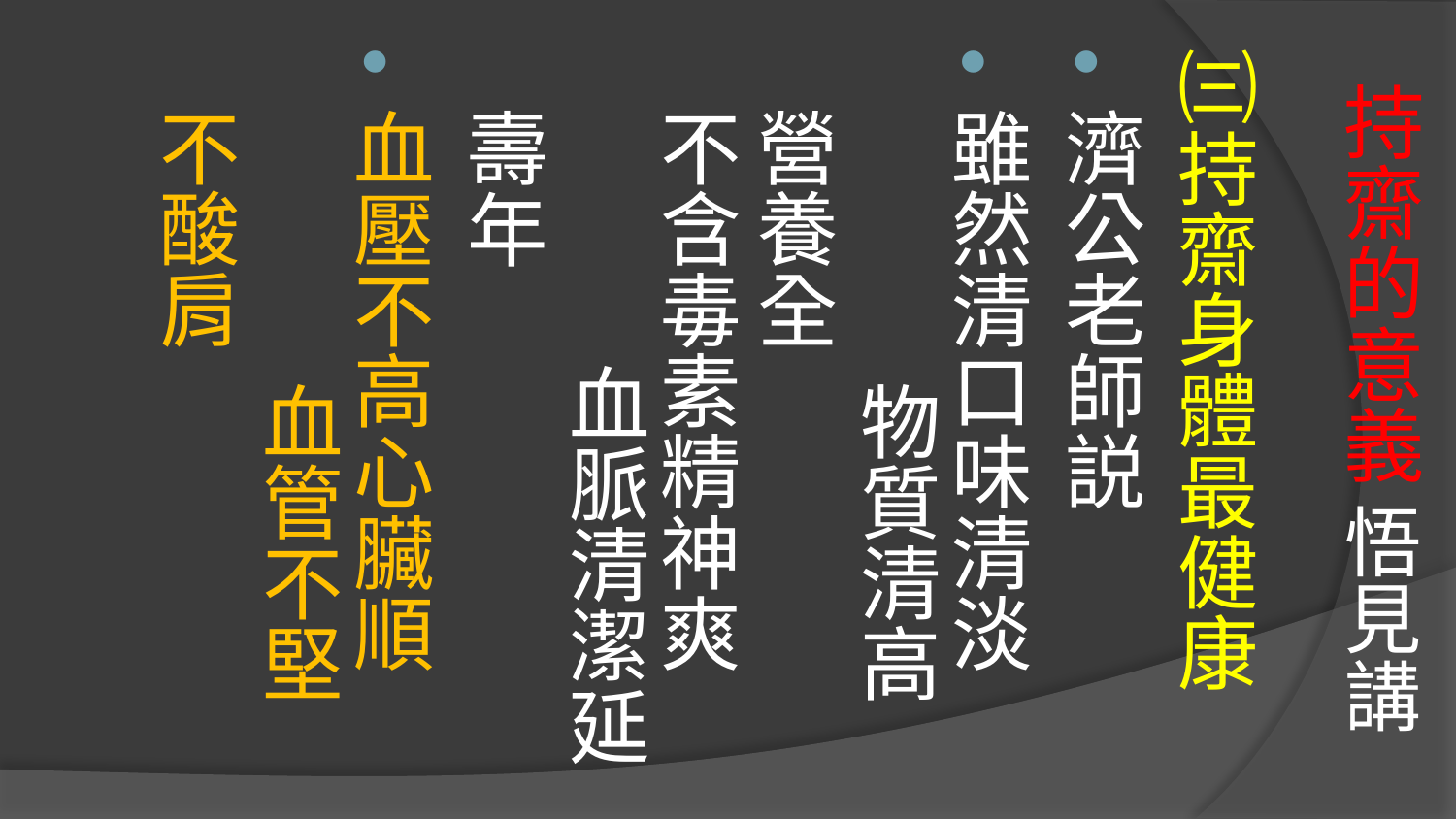

# 持齋的意義 悟見講
㈢持齋身體最健康
濟公老師説
雖然清口味清淡                     物質清高營養全
不含毒素精神爽                    血脈清潔延壽年
血壓不高心臟順                     血管不堅不酸肩